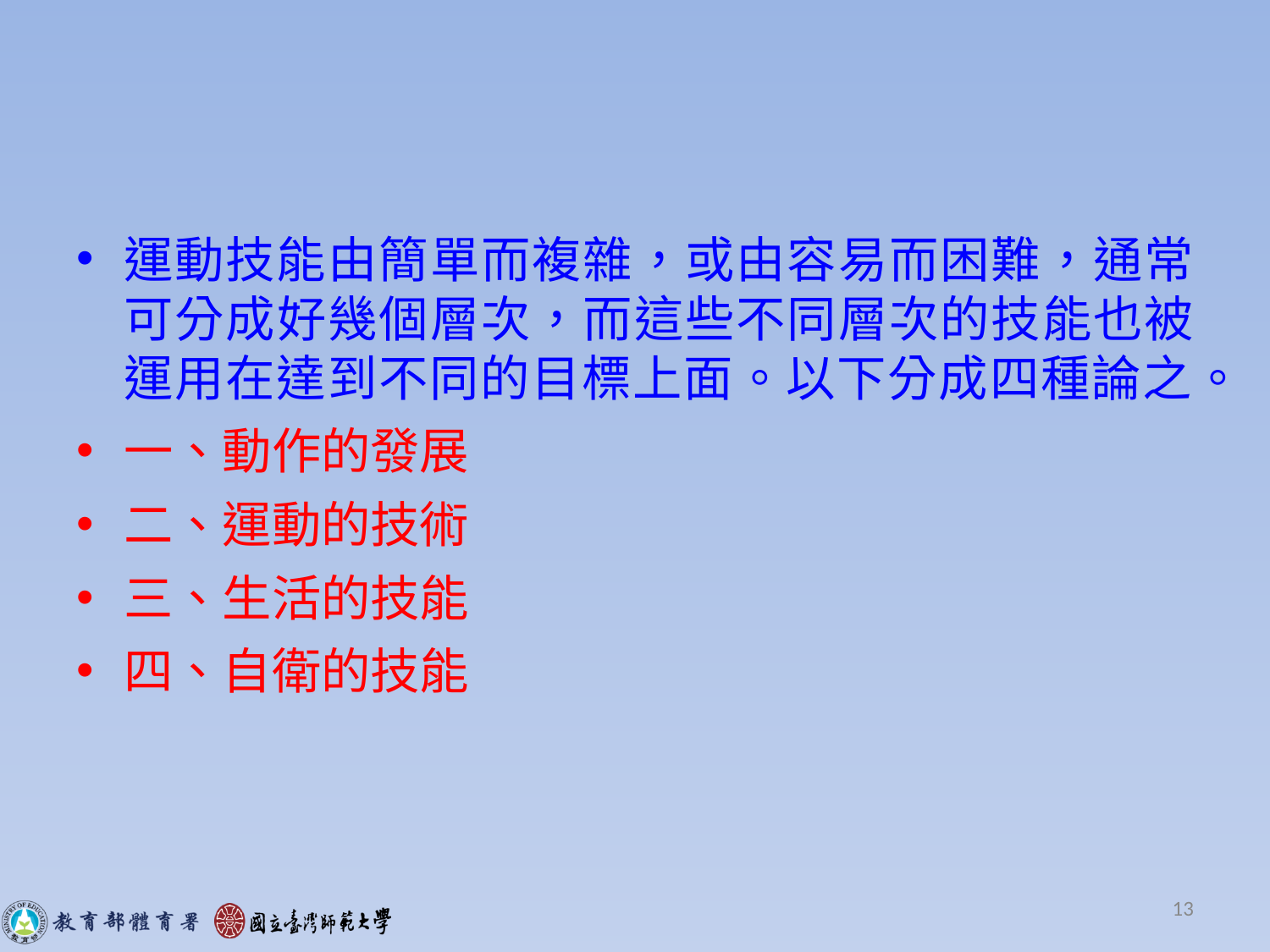

#
運動技能由簡單而複雜，或由容易而困難，通常可分成好幾個層次，而這些不同層次的技能也被運用在達到不同的目標上面。以下分成四種論之。
一、動作的發展
二、運動的技術
三、生活的技能
四、自衛的技能

13